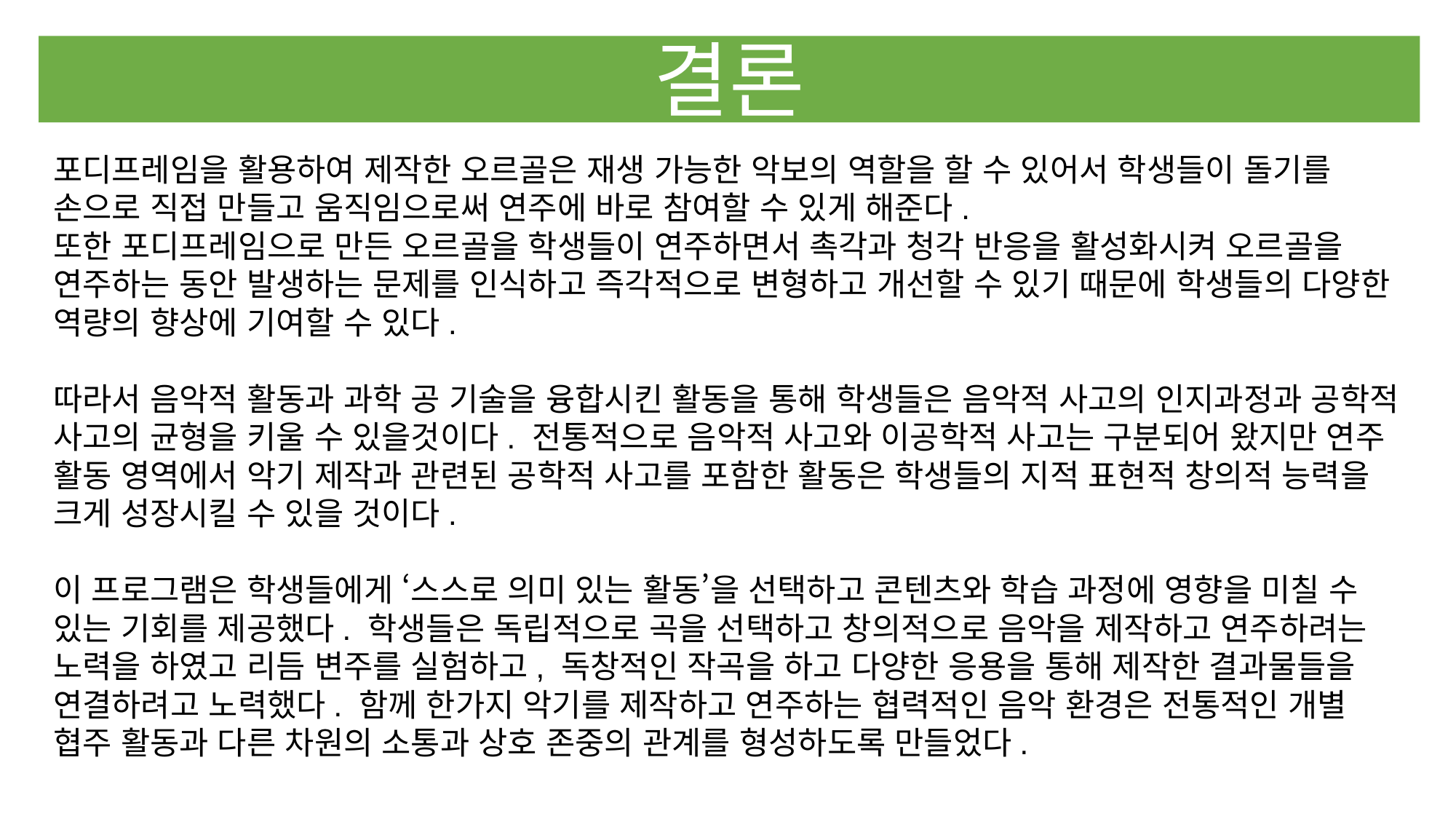

결론
포디프레임을 활용하여 제작한 오르골은 재생 가능한 악보의 역할을 할 수 있어서 학생들이 돌기를 손으로 직접 만들고 움직임으로써 연주에 바로 참여할 수 있게 해준다.
또한 포디프레임으로 만든 오르골을 학생들이 연주하면서 촉각과 청각 반응을 활성화시켜 오르골을 연주하는 동안 발생하는 문제를 인식하고 즉각적으로 변형하고 개선할 수 있기 때문에 학생들의 다양한 역량의 향상에 기여할 수 있다.

따라서 음악적 활동과 과학 공 기술을 융합시킨 활동을 통해 학생들은 음악적 사고의 인지과정과 공학적 사고의 균형을 키울 수 있을것이다. 전통적으로 음악적 사고와 이공학적 사고는 구분되어 왔지만 연주 활동 영역에서 악기 제작과 관련된 공학적 사고를 포함한 활동은 학생들의 지적 표현적 창의적 능력을 크게 성장시킬 수 있을 것이다.

이 프로그램은 학생들에게 ‘스스로 의미 있는 활동’을 선택하고 콘텐츠와 학습 과정에 영향을 미칠 수 있는 기회를 제공했다. 학생들은 독립적으로 곡을 선택하고 창의적으로 음악을 제작하고 연주하려는 노력을 하였고 리듬 변주를 실험하고, 독창적인 작곡을 하고 다양한 응용을 통해 제작한 결과물들을 연결하려고 노력했다. 함께 한가지 악기를 제작하고 연주하는 협력적인 음악 환경은 전통적인 개별 협주 활동과 다른 차원의 소통과 상호 존중의 관계를 형성하도록 만들었다.